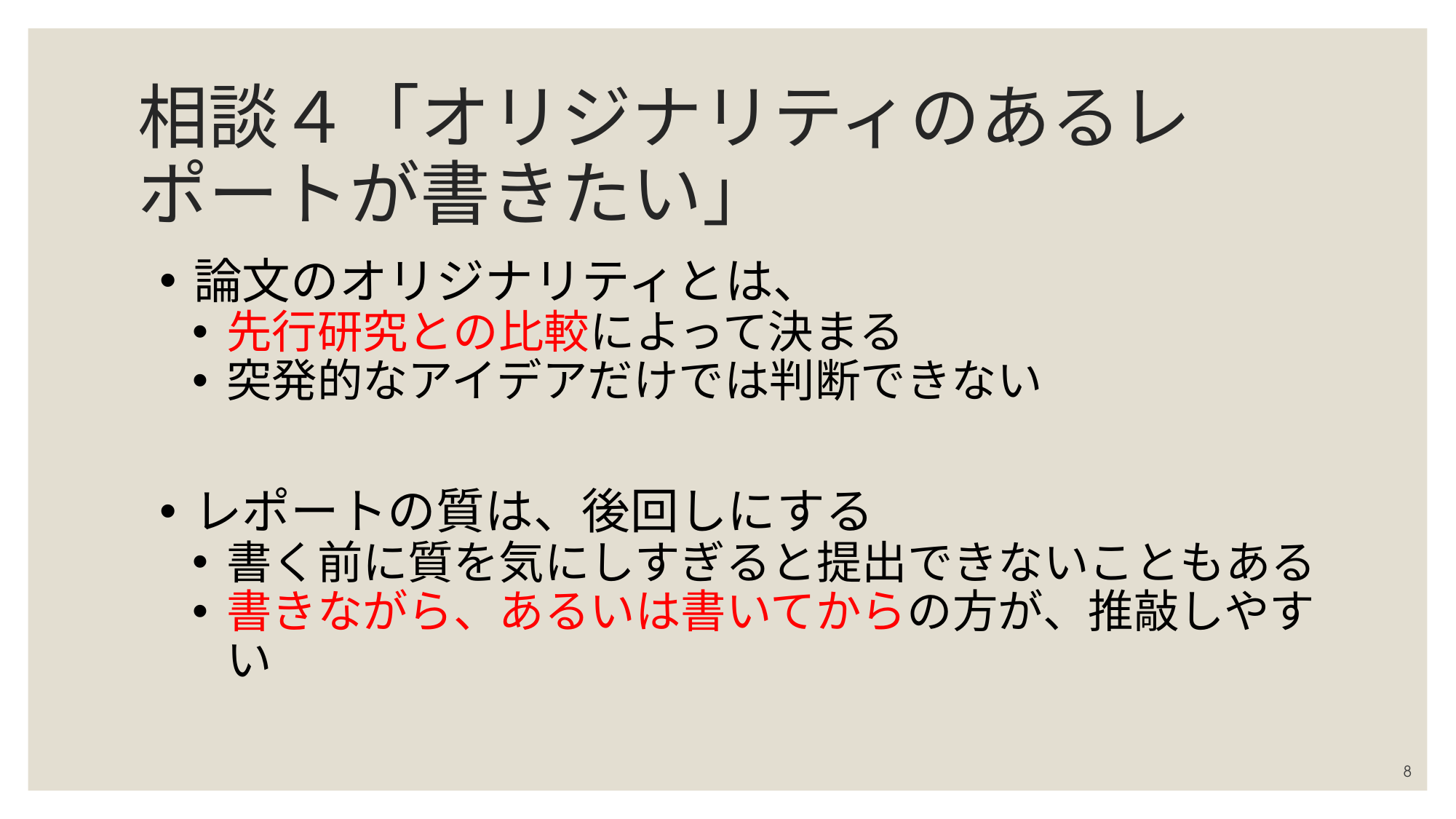

# 相談４「オリジナリティのあるレポートが書きたい」
論文のオリジナリティとは、
先行研究との比較によって決まる
突発的なアイデアだけでは判断できない

レポートの質は、後回しにする
書く前に質を気にしすぎると提出できないこともある
書きながら、あるいは書いてからの方が、推敲しやすい
8